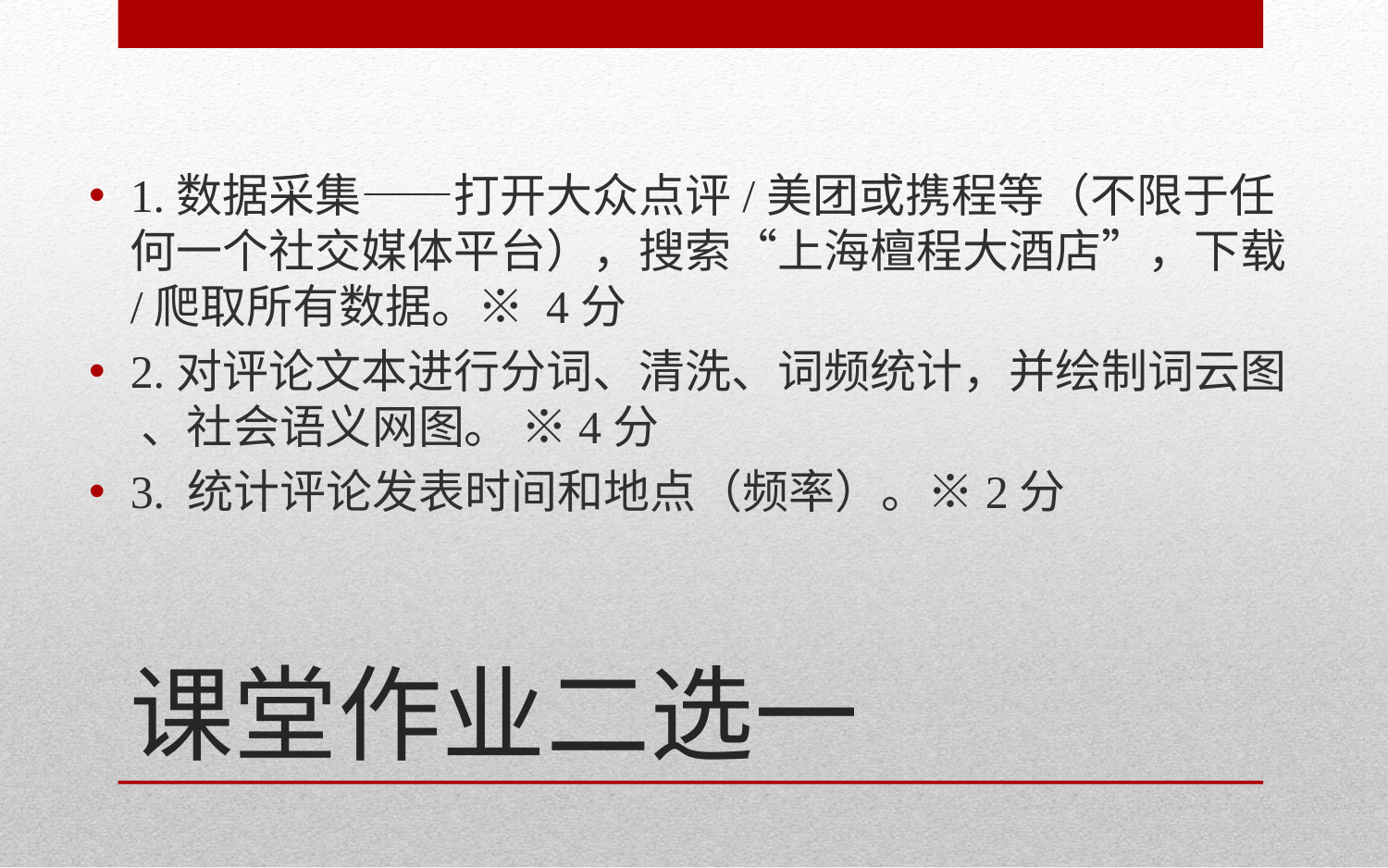

1.数据采集——打开大众点评/美团或携程等（不限于任何一个社交媒体平台），搜索“上海檀程大酒店”，下载/爬取所有数据。※ 4分
2.对评论文本进行分词、清洗、词频统计，并绘制词云图 、社会语义网图。 ※4分
3. 统计评论发表时间和地点（频率）。※2分

# 课堂作业二选一